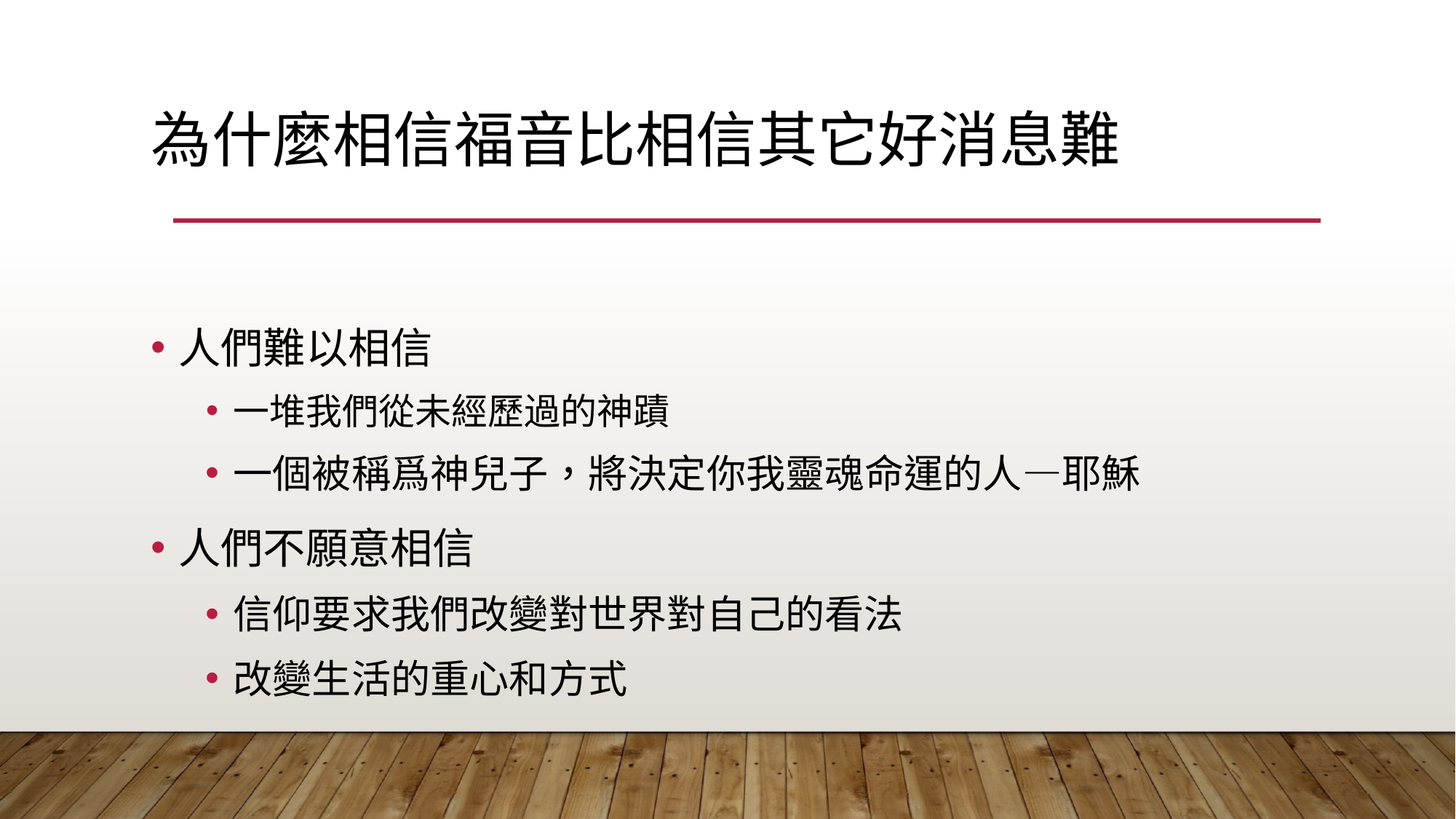

# 為什麼相信福音比相信其它好消息難
人們難以相信
一堆我們從未經歷過的神蹟
一個被稱爲神兒子，將決定你我靈魂命運的人—耶穌
人們不願意相信
信仰要求我們改變對世界對自己的看法
改變生活的重心和方式